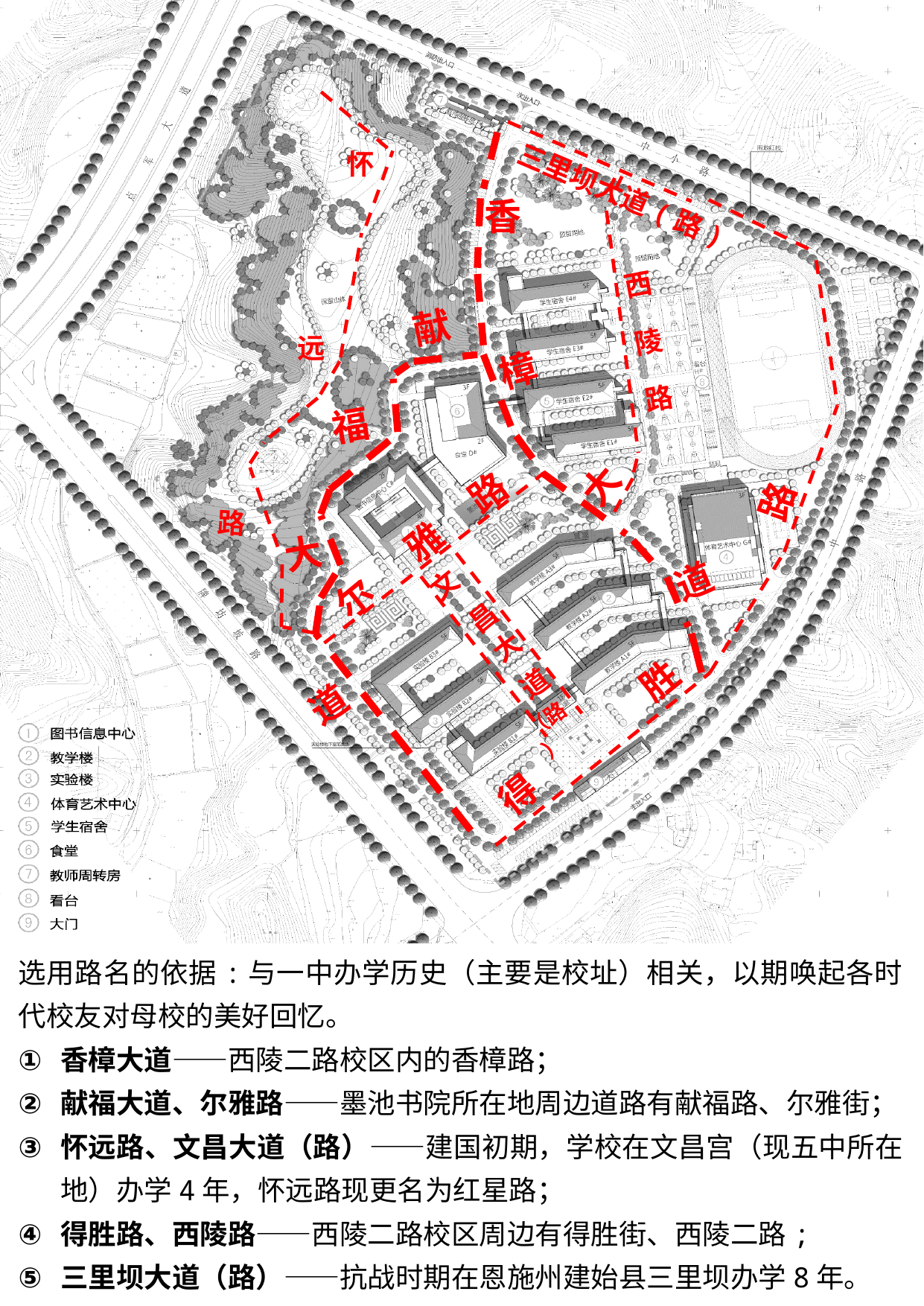

怀
远
路

三里坝大道(路)
香
樟
大
道
西
陵
路
献
福
大
道
路
雅
尔
路
胜
得
文
昌
大
道
（路）
选用路名的依据:与一中办学历史（主要是校址）相关，以期唤起各时代校友对母校的美好回忆。
香樟大道——西陵二路校区内的香樟路；
献福大道、尔雅路——墨池书院所在地周边道路有献福路、尔雅街；
怀远路、文昌大道（路）——建国初期，学校在文昌宫（现五中所在地）办学4年，怀远路现更名为红星路；
得胜路、西陵路——西陵二路校区周边有得胜街、西陵二路;
三里坝大道（路）——抗战时期在恩施州建始县三里坝办学8年。